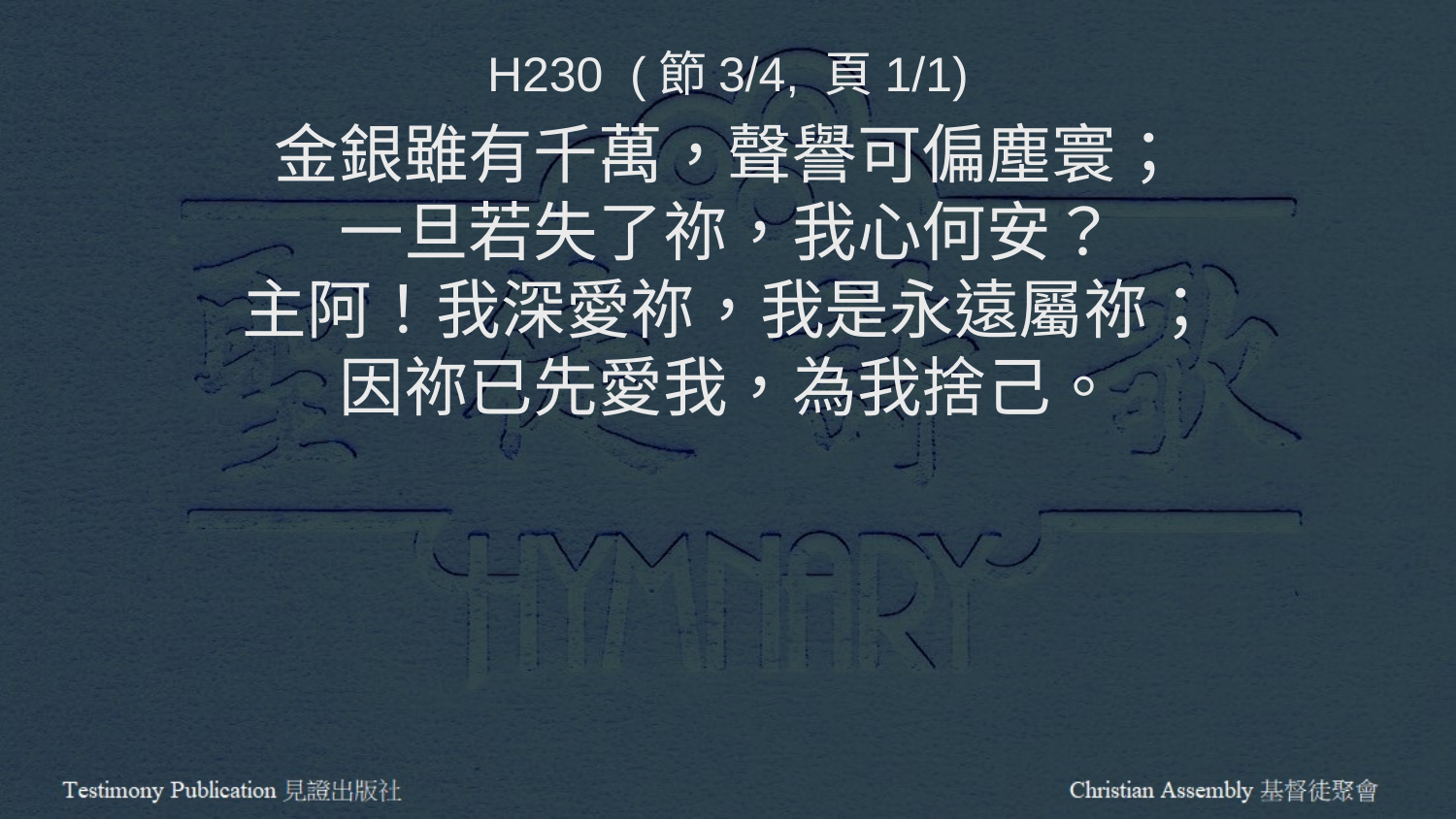

H230  (節3/4, 頁1/1)
金銀雖有千萬，聲譽可偏塵寰；
一旦若失了祢，我心何安？
主阿！我深愛祢，我是永遠屬祢；
因祢已先愛我，為我捨己。